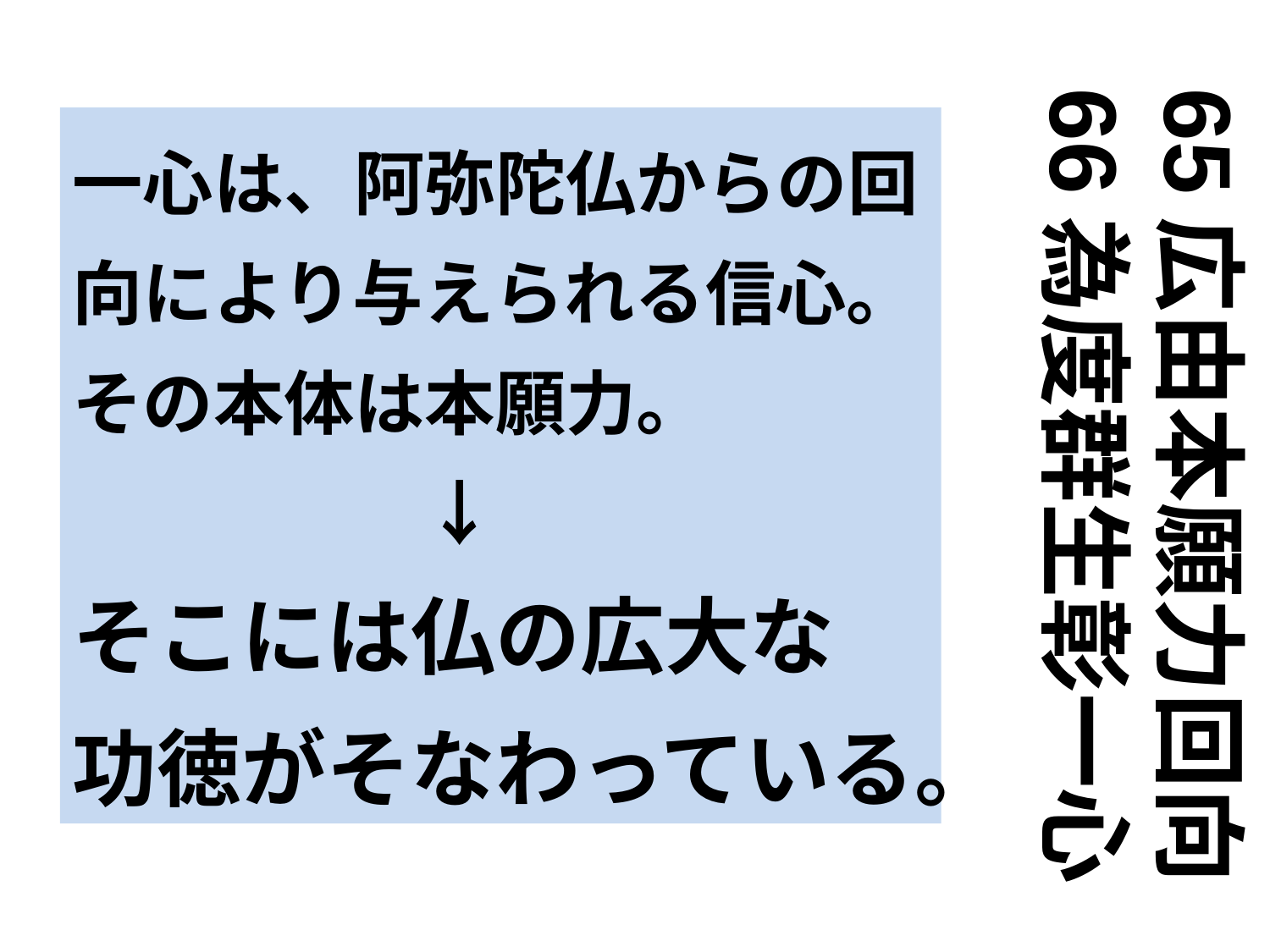

65広由本願力回向
66為度群生彰一心
一心は、阿弥陀仏からの回向により与えられる信心。
その本体は本願力。
　　　　　↓
そこには仏の広大な
功徳がそなわっている。